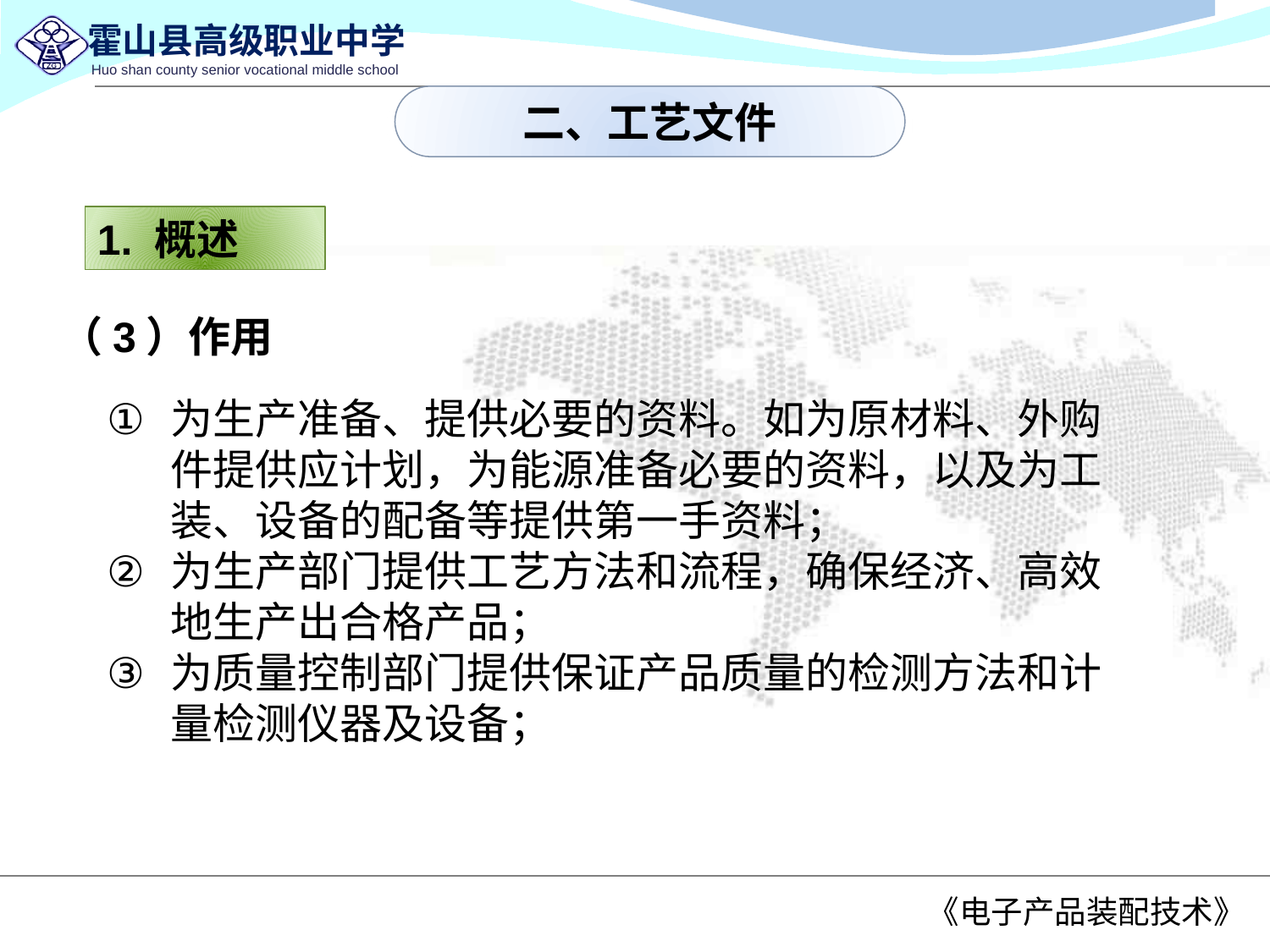

二、工艺文件
1. 概述
（3）作用
为生产准备、提供必要的资料。如为原材料、外购件提供应计划，为能源准备必要的资料，以及为工装、设备的配备等提供第一手资料；
为生产部门提供工艺方法和流程，确保经济、高效地生产出合格产品；
为质量控制部门提供保证产品质量的检测方法和计量检测仪器及设备；